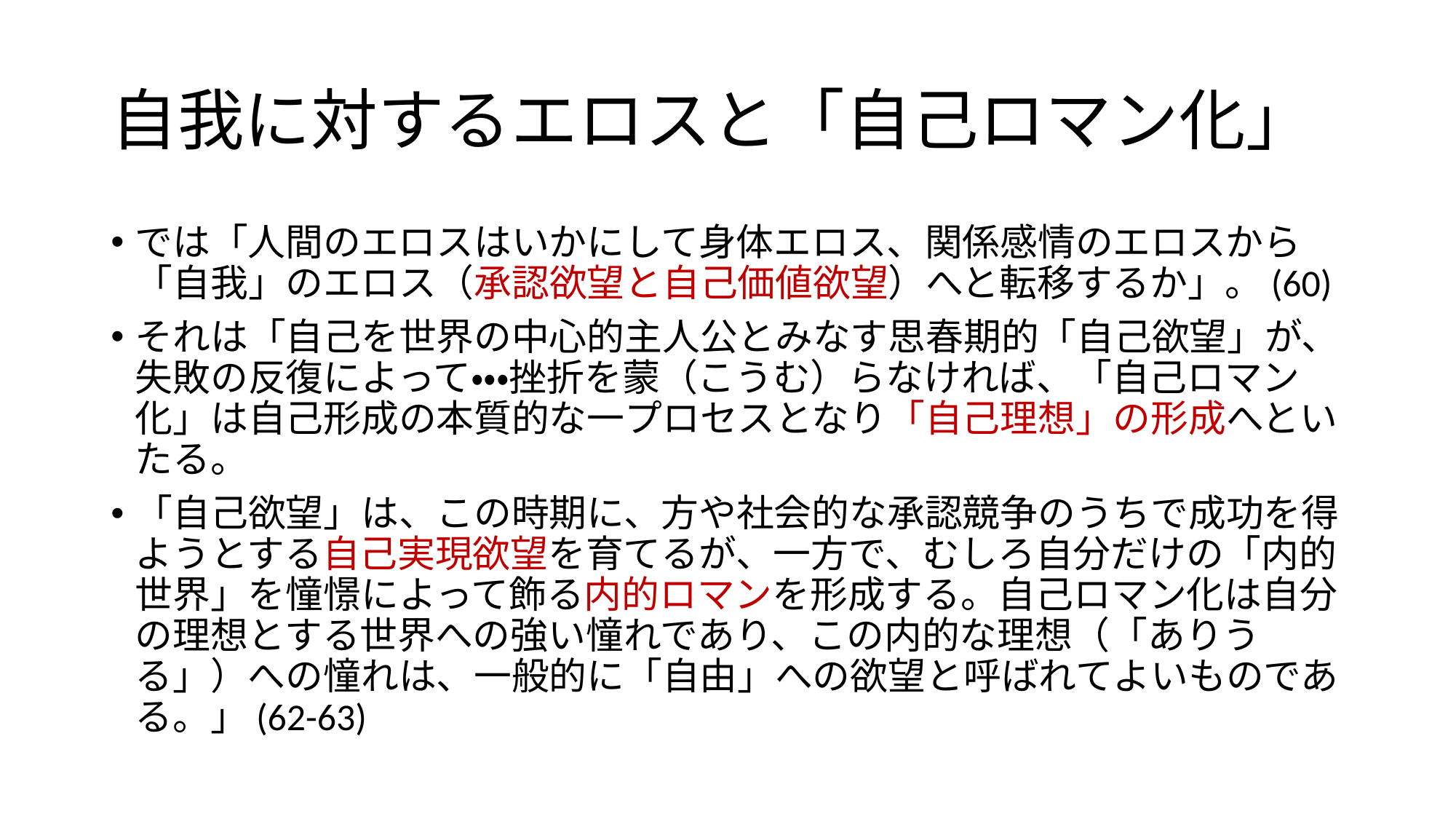

# 自我に対するエロスと「自己ロマン化」
では「人間のエロスはいかにして身体エロス、関係感情のエロスから「自我」のエロス（承認欲望と自己価値欲望）へと転移するか」。(60)
それは「自己を世界の中心的主人公とみなす思春期的「自己欲望」が、失敗の反復によって・・・挫折を蒙（こうむ）らなければ、「自己ロマン化」は自己形成の本質的な一プロセスとなり「自己理想」の形成へといたる。
「自己欲望」は、この時期に、方や社会的な承認競争のうちで成功を得ようとする自己実現欲望を育てるが、一方で、むしろ自分だけの「内的世界」を憧憬によって飾る内的ロマンを形成する。自己ロマン化は自分の理想とする世界への強い憧れであり、この内的な理想（「ありうる」）への憧れは、一般的に「自由」への欲望と呼ばれてよいものである。」(62-63)